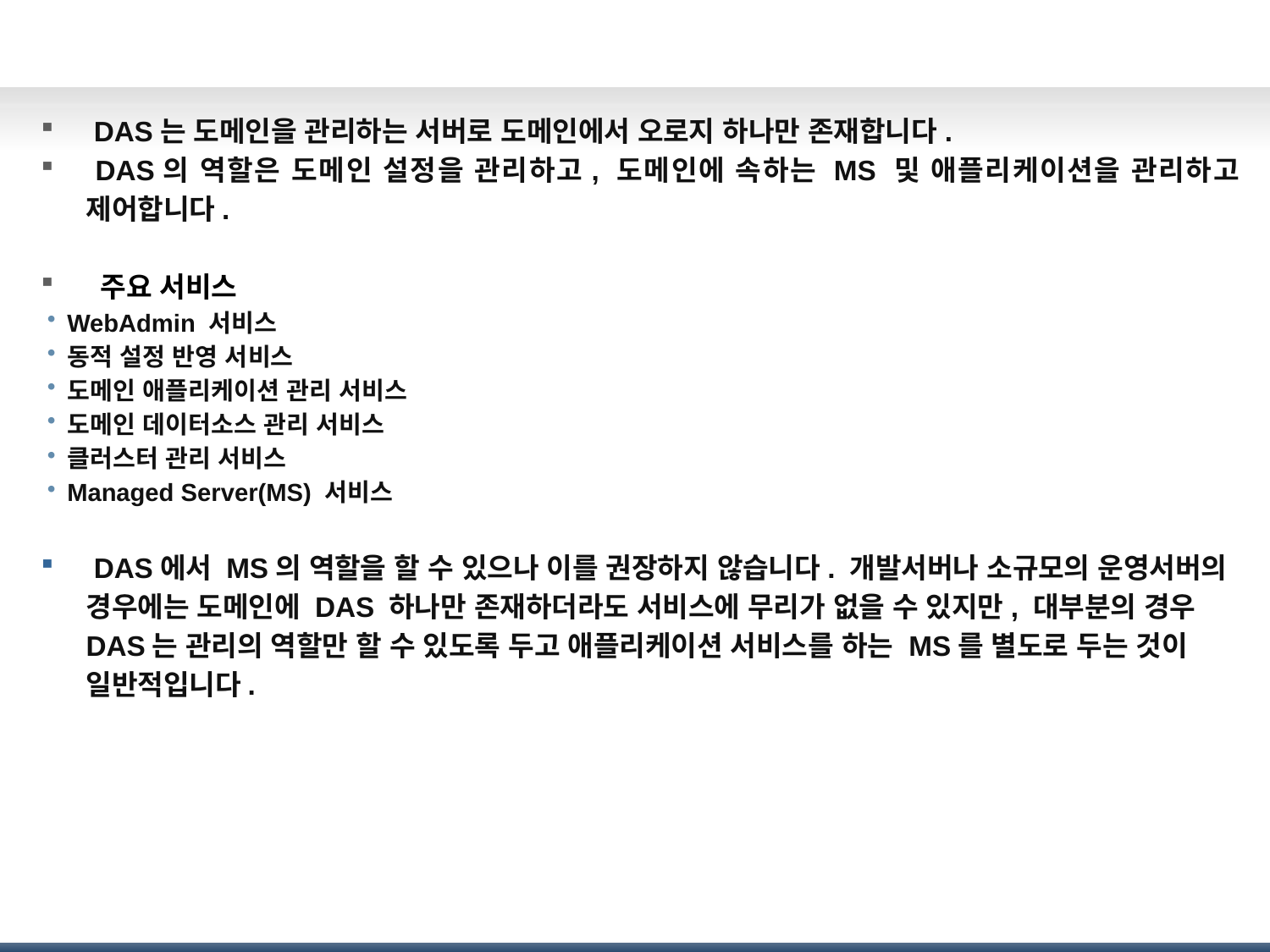

# Domain Administration Server(DAS)
 DAS는 도메인을 관리하는 서버로 도메인에서 오로지 하나만 존재합니다.
 DAS의 역할은 도메인 설정을 관리하고, 도메인에 속하는 MS 및 애플리케이션을 관리하고 제어합니다.

 주요 서비스
WebAdmin 서비스
동적 설정 반영 서비스
도메인 애플리케이션 관리 서비스
도메인 데이터소스 관리 서비스
클러스터 관리 서비스
Managed Server(MS) 서비스

 DAS에서 MS의 역할을 할 수 있으나 이를 권장하지 않습니다. 개발서버나 소규모의 운영서버의 경우에는 도메인에 DAS 하나만 존재하더라도 서비스에 무리가 없을 수 있지만, 대부분의 경우 DAS는 관리의 역할만 할 수 있도록 두고 애플리케이션 서비스를 하는 MS를 별도로 두는 것이 일반적입니다.